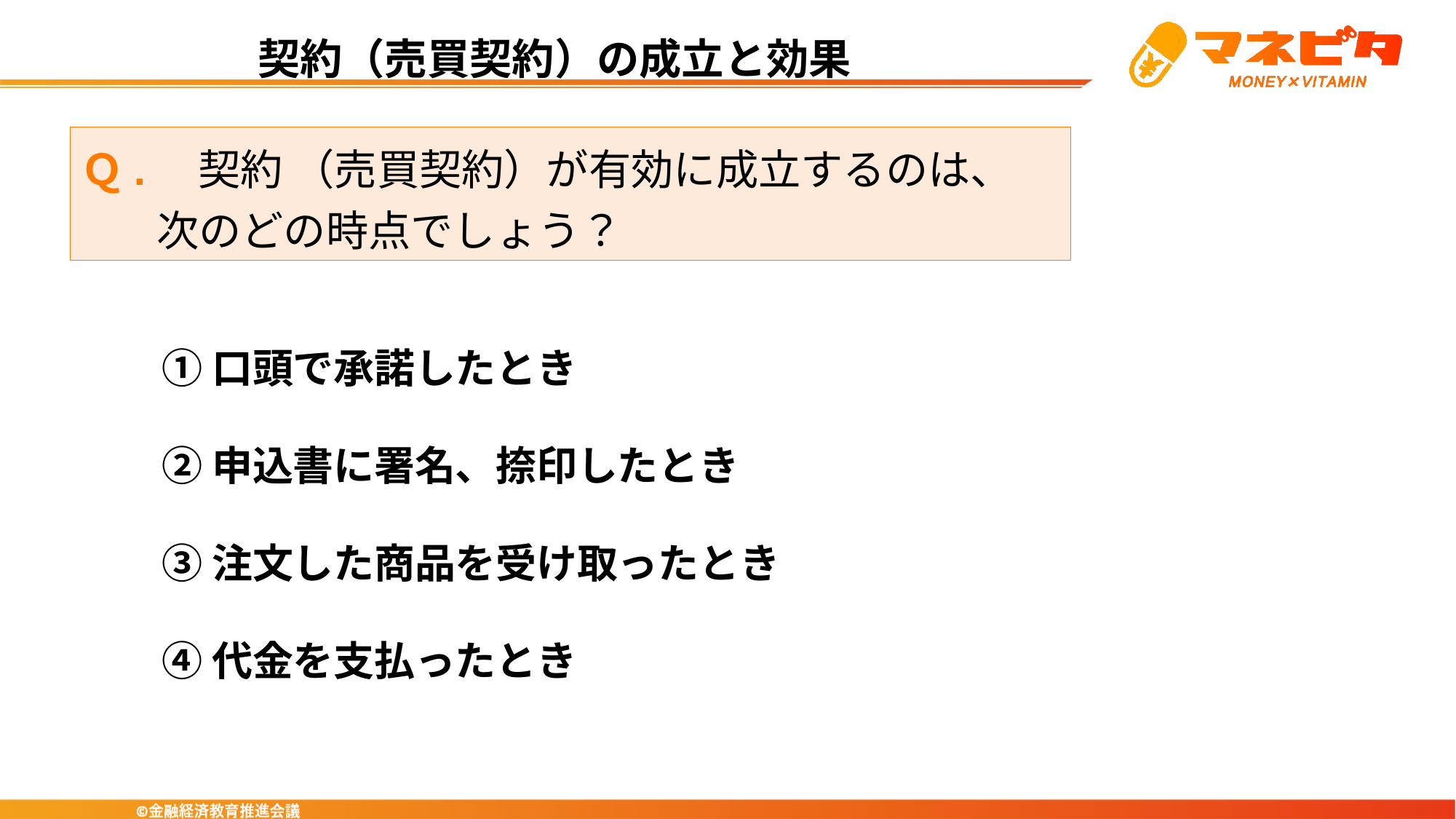

# 契約（売買契約）の成立と効果
Ｑ.　契約 （売買契約）が有効に成立するのは、
        次のどの時点でしょう？

　　① 口頭で承諾したとき

　　② 申込書に署名、捺印したとき

　　③ 注文した商品を受け取ったとき

　　④ 代金を支払ったとき